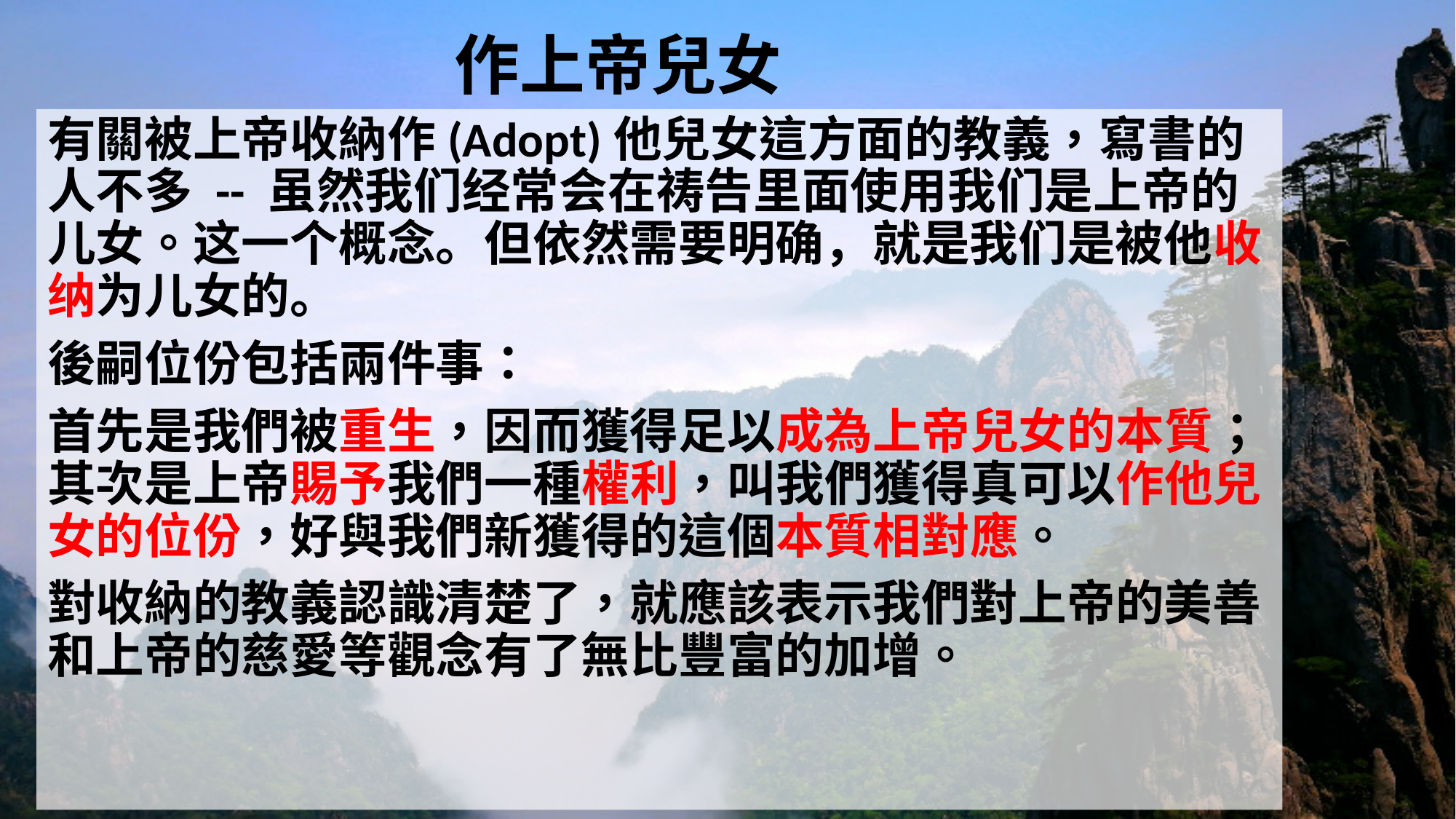

# 作上帝兒女
有關被上帝收納作(Adopt)他兒女這方面的教義，寫書的人不多 -- 虽然我们经常会在祷告里面使用我们是上帝的儿女。这一个概念。但依然需要明确，就是我们是被他收纳为儿女的。
後嗣位份包括兩件事：
首先是我們被重生，因而獲得足以成為上帝兒女的本質；其次是上帝賜予我們一種權利，叫我們獲得真可以作他兒女的位份，好與我們新獲得的這個本質相對應。
對收納的教義認識清楚了，就應該表示我們對上帝的美善和上帝的慈愛等觀念有了無比豐富的加增。